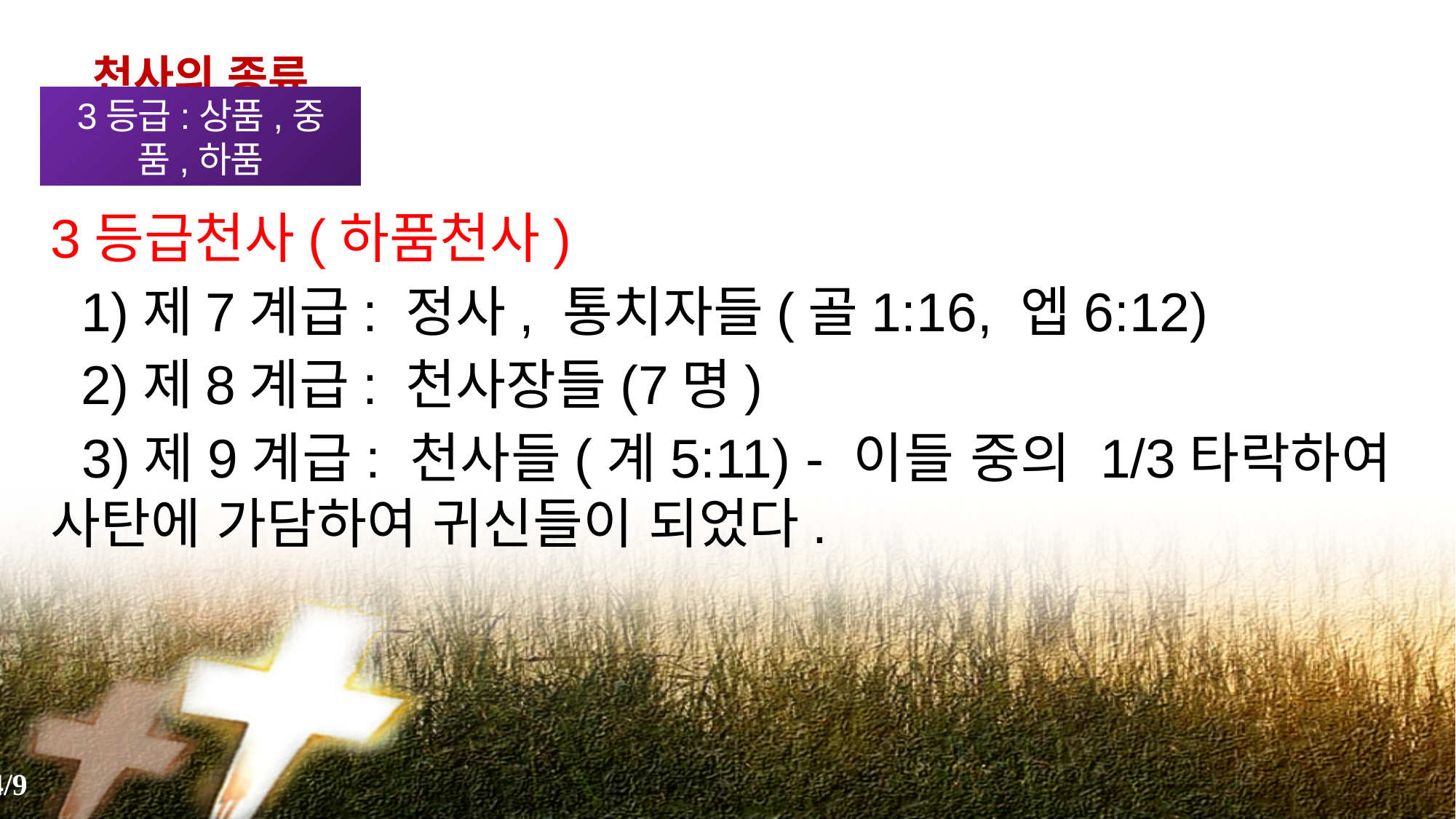

천사의 종류

3등급:상품,중품,하품
3등급천사(하품천사)
  1)제7계급: 정사, 통치자들(골1:16, 엡6:12)
  2)제8계급: 천사장들(7명)
  3)제9계급: 천사들(계5:11) - 이들 중의 1/3타락하여 사탄에 가담하여 귀신들이 되었다.